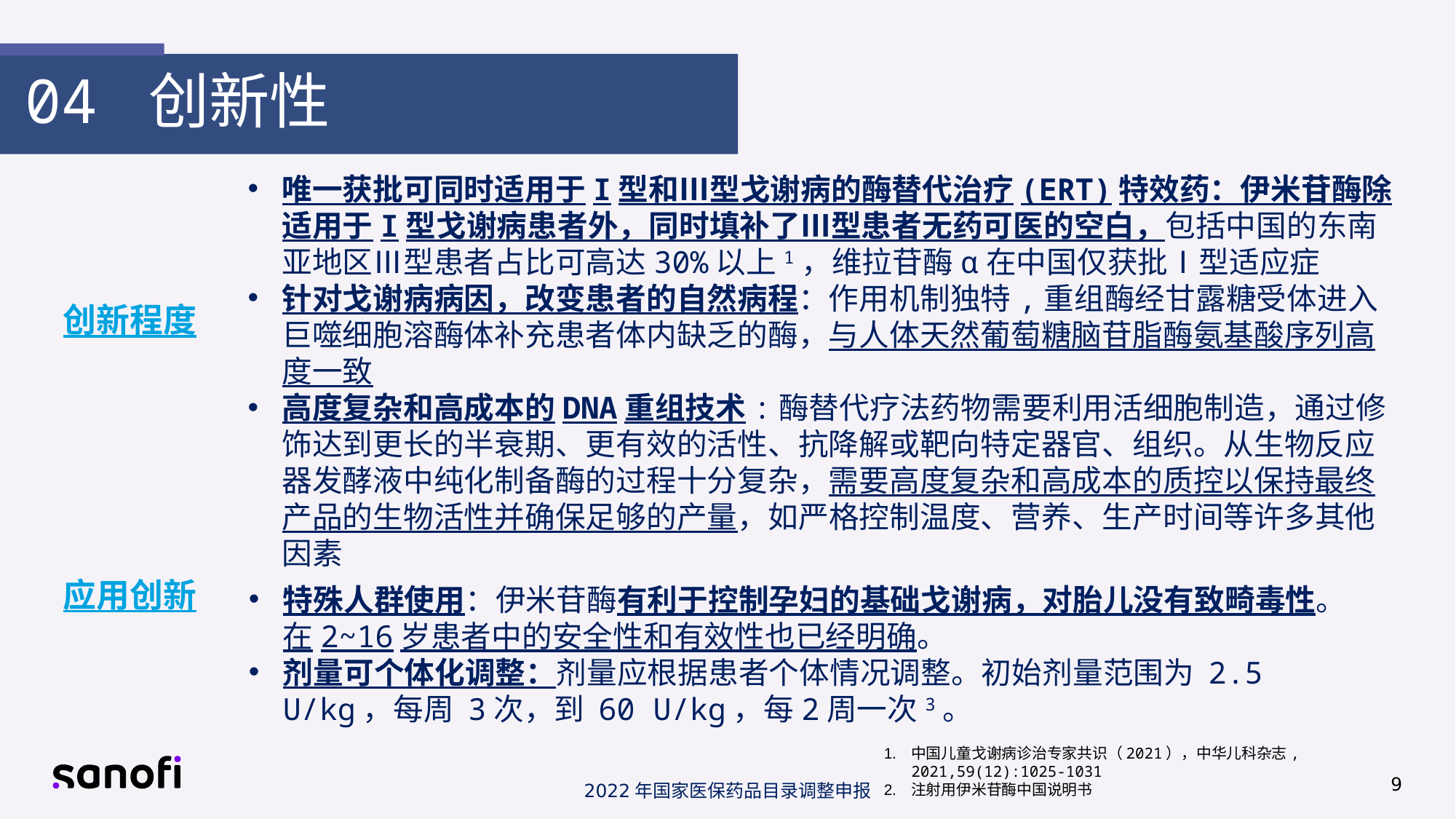

04 创新性
唯一获批可同时适用于I型和Ⅲ型戈谢病的酶替代治疗(ERT)特效药：伊米苷酶除适用于I型戈谢病患者外，同时填补了Ⅲ型患者无药可医的空白，包括中国的东南亚地区Ⅲ型患者占比可高达30%以上1，维拉苷酶α在中国仅获批Ⅰ型适应症
针对戈谢病病因，改变患者的自然病程：作用机制独特,重组酶经甘露糖受体进入巨噬细胞溶酶体补充患者体内缺乏的酶，与人体天然葡萄糖脑苷脂酶氨基酸序列高度一致
高度复杂和高成本的DNA重组技术:酶替代疗法药物需要利用活细胞制造，通过修饰达到更长的半衰期、更有效的活性、抗降解或靶向特定器官、组织。从生物反应器发酵液中纯化制备酶的过程十分复杂，需要高度复杂和高成本的质控以保持最终产品的生物活性并确保足够的产量，如严格控制温度、营养、生产时间等许多其他因素
创新程度
应用创新
特殊人群使用：伊米苷酶有利于控制孕妇的基础戈谢病，对胎儿没有致畸毒性。在2~16岁患者中的安全性和有效性也已经明确。
剂量可个体化调整：剂量应根据患者个体情况调整。初始剂量范围为 2.5 U/kg，每周 3次，到 60 U/kg，每2周一次3。
中国儿童戈谢病诊治专家共识（2021），中华儿科杂志, 2021,59(12):1025-1031
注射用伊米苷酶中国说明书
9
2022年国家医保药品目录调整申报